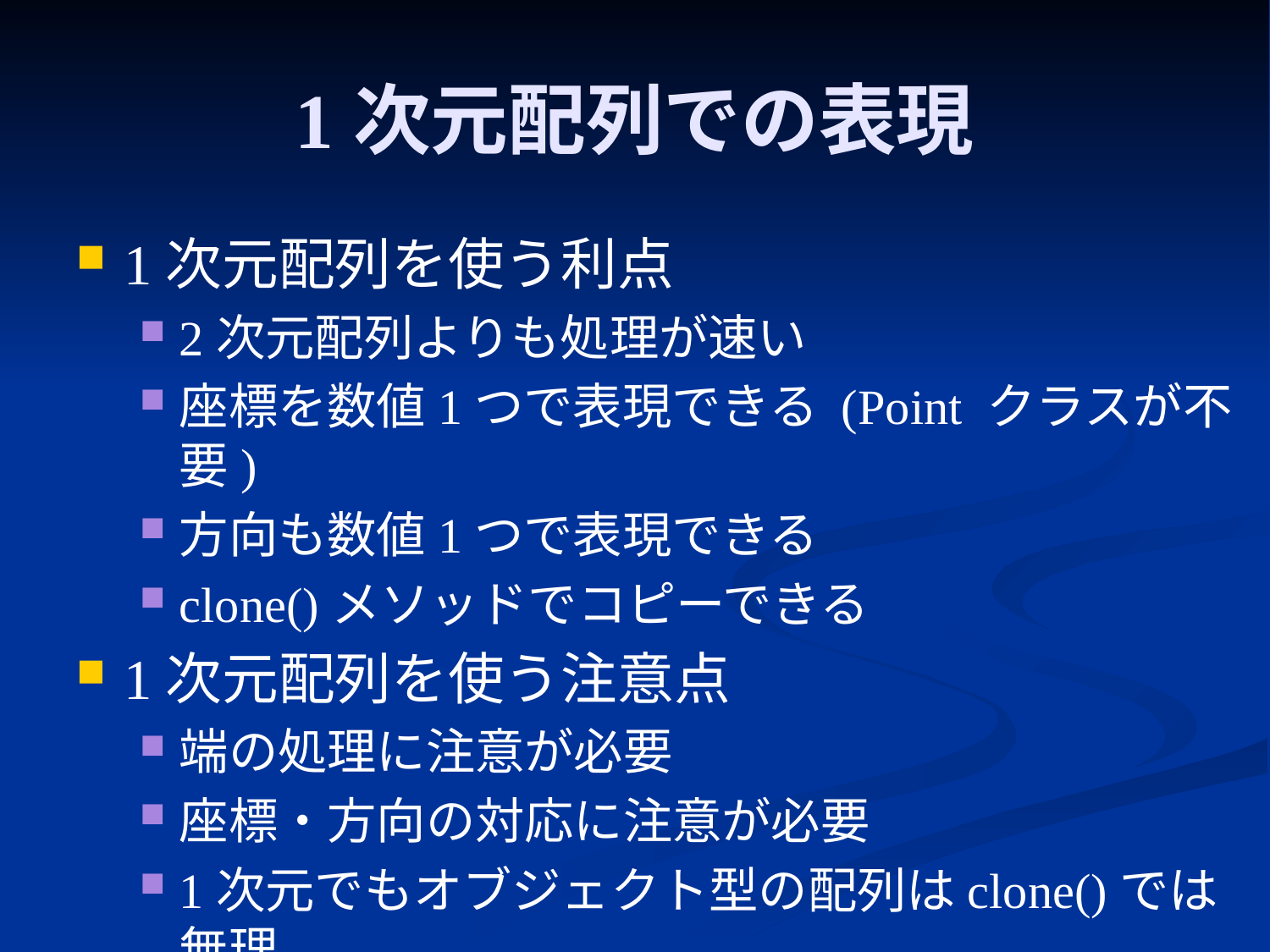

# 1次元配列での表現
1次元配列を使う利点
2次元配列よりも処理が速い
座標を数値1つで表現できる (Point クラスが不要)
方向も数値1つで表現できる
clone()メソッドでコピーできる
1次元配列を使う注意点
端の処理に注意が必要
座標・方向の対応に注意が必要
1次元でもオブジェクト型の配列はclone()では無理